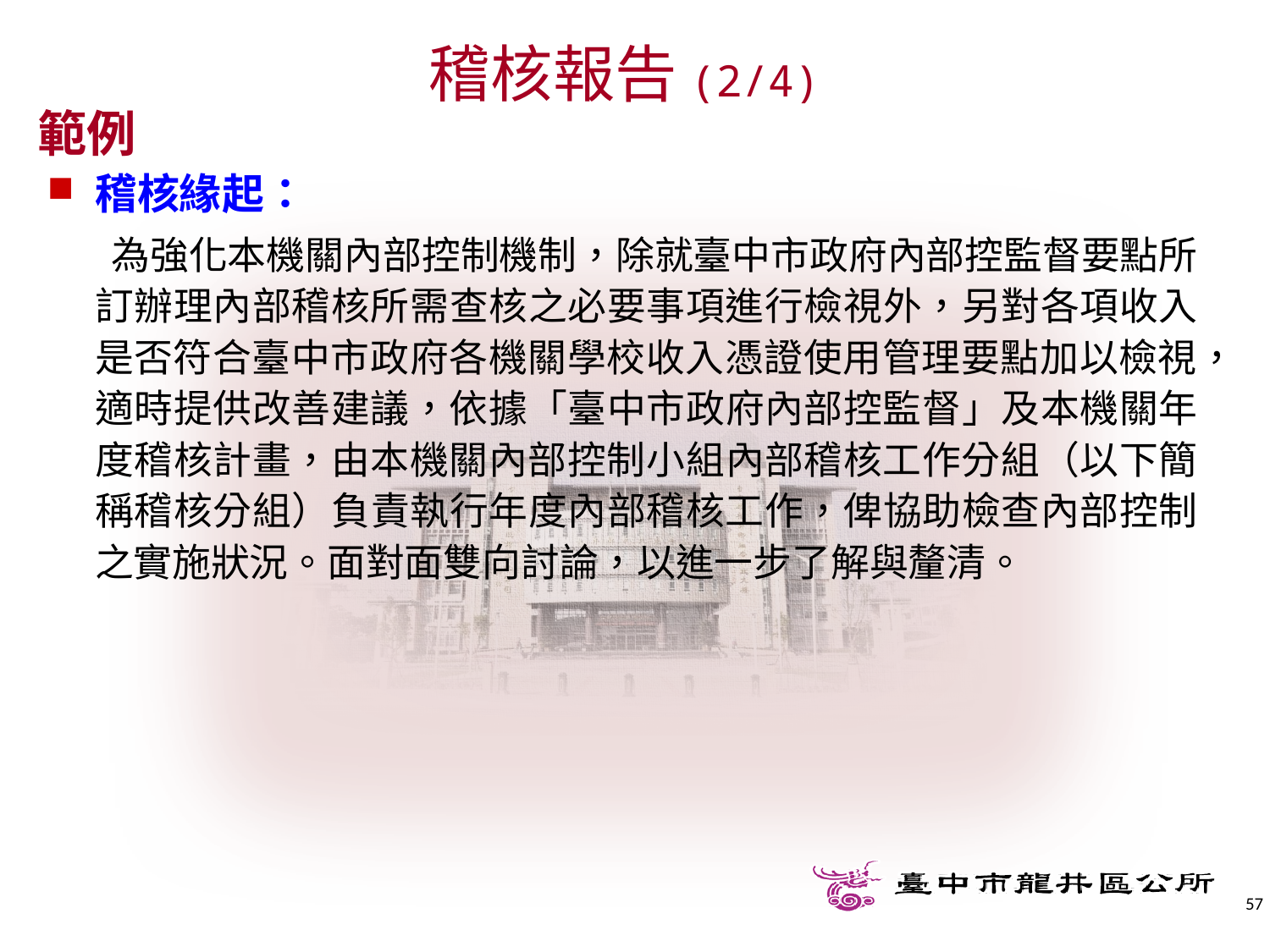

稽核報告(2/4)
範例
稽核緣起：
       為強化本機關內部控制機制，除就臺中市政府內部控監督要點所訂辦理內部稽核所需查核之必要事項進行檢視外，另對各項收入是否符合臺中市政府各機關學校收入憑證使用管理要點加以檢視，適時提供改善建議，依據「臺中市政府內部控監督」及本機關年度稽核計畫，由本機關內部控制小組內部稽核工作分組（以下簡稱稽核分組）負責執行年度內部稽核工作，俾協助檢查內部控制之實施狀況。面對面雙向討論，以進一步了解與釐清。
57